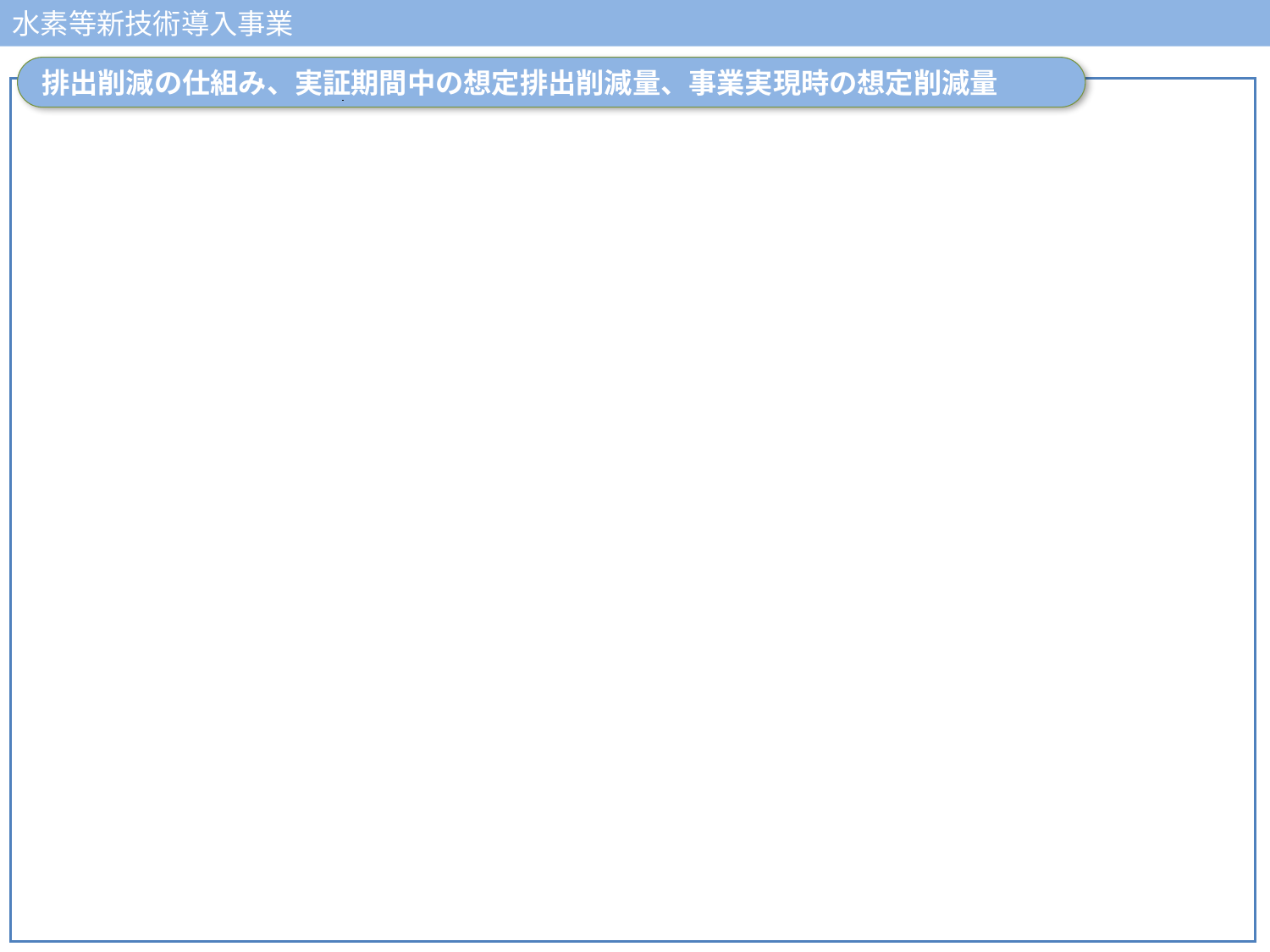

水素等新技術導入事業
排出削減の仕組み、実証期間中の想定排出削減量、事業実現時の想定削減量